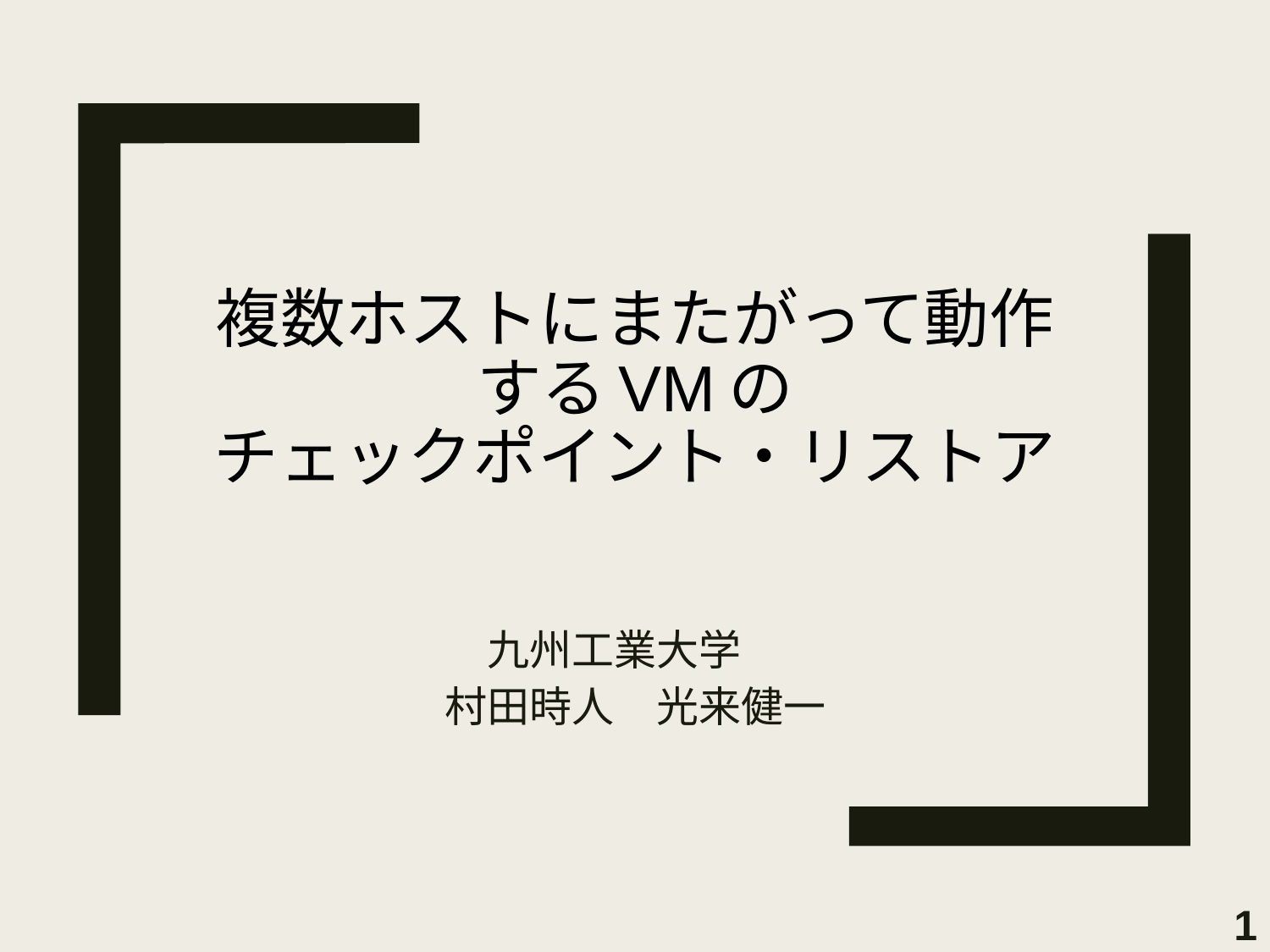

# 複数ホストにまたがって動作するVMの チェックポイント・リストア
九州工業大学
村田時人　光来健一
1